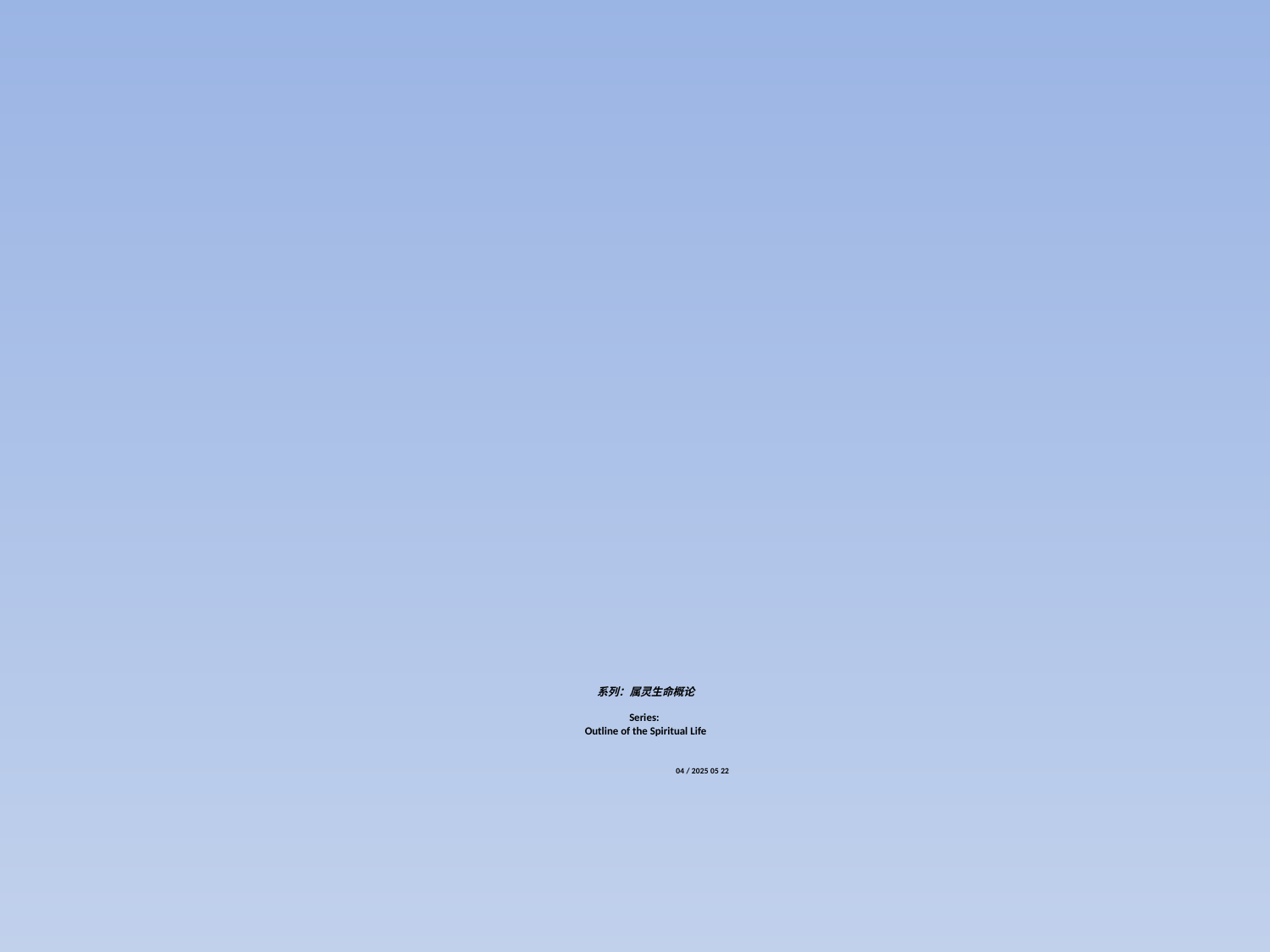

# 系列：属灵生命概论 Series: Outline of the Spiritual Life 04 / 2025 05 22